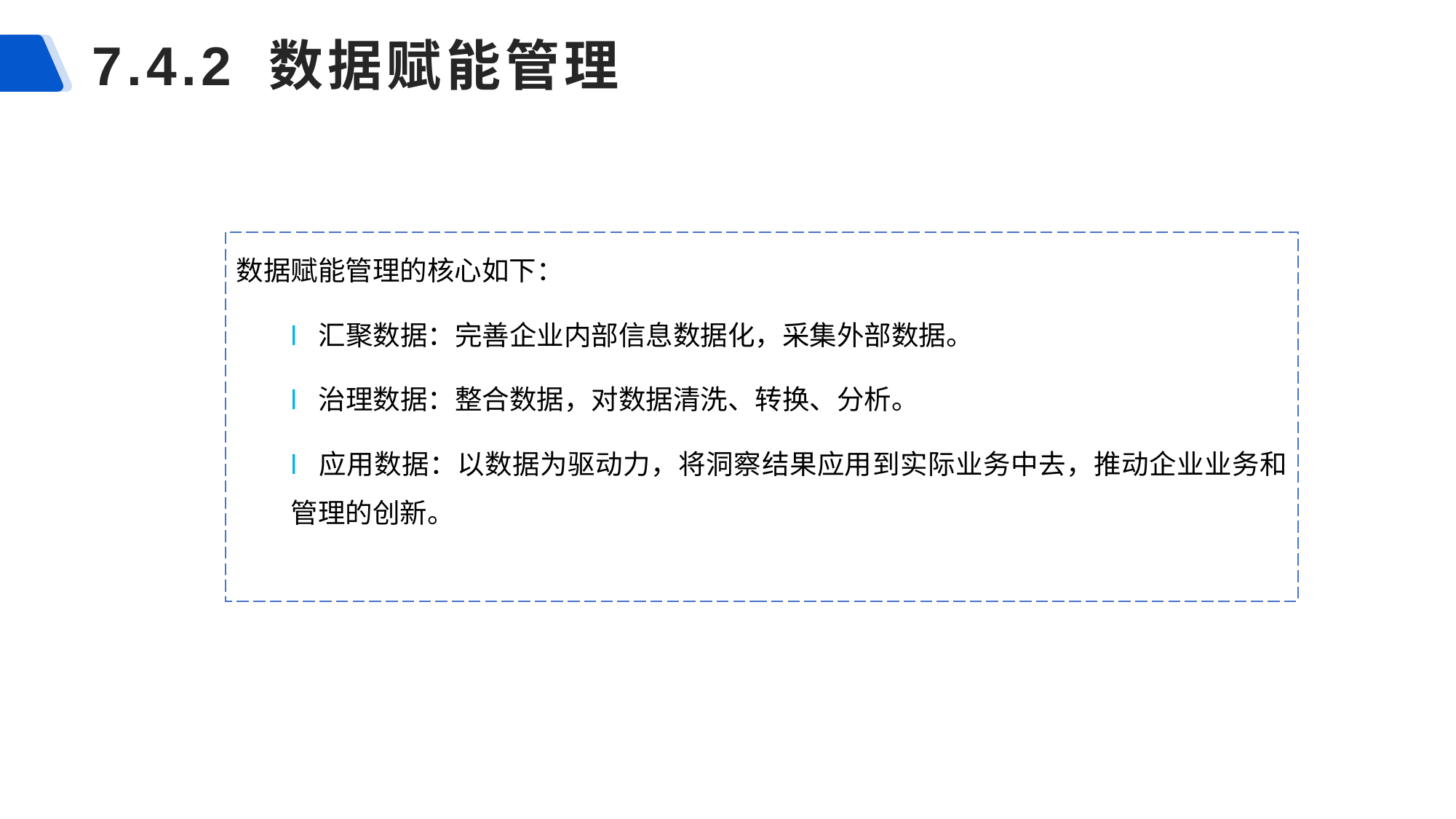

# 7.4.2 数据赋能管理
数据赋能管理的核心如下：
l  汇聚数据：完善企业内部信息数据化，采集外部数据。
l  治理数据：整合数据，对数据清洗、转换、分析。
l  应用数据：以数据为驱动力，将洞察结果应用到实际业务中去，推动企业业务和管理的创新。